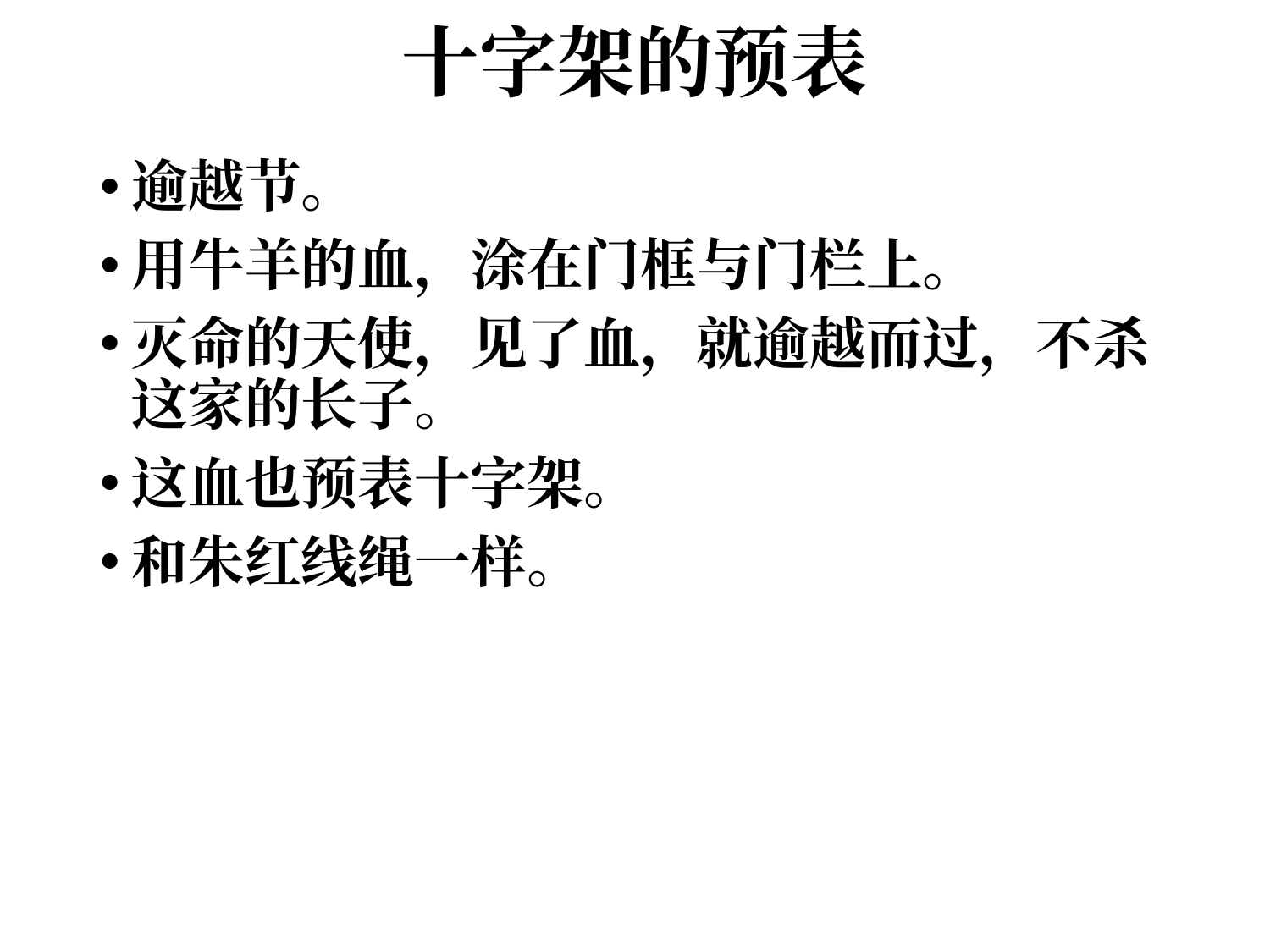

# 十字架的预表
逾越节。
用牛羊的血，涂在门框与门栏上。
灭命的天使，见了血，就逾越而过，不杀这家的长子。
这血也预表十字架。
和朱红线绳一样。